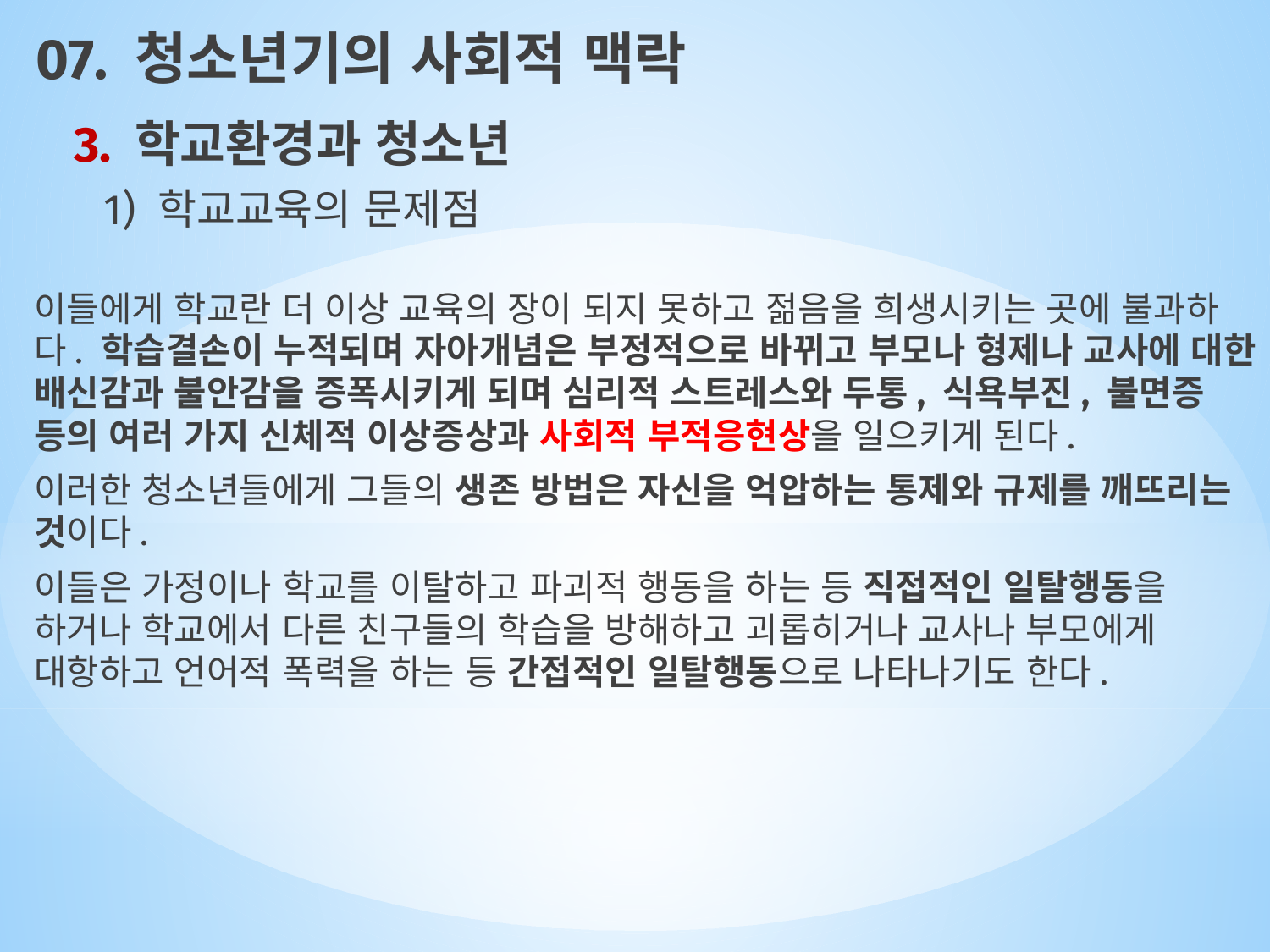

07. 청소년기의 사회적 맥락
3. 학교환경과 청소년

1) 학교교육의 문제점
이들에게 학교란 더 이상 교육의 장이 되지 못하고 젊음을 희생시키는 곳에 불과하다. 학습결손이 누적되며 자아개념은 부정적으로 바뀌고 부모나 형제나 교사에 대한 배신감과 불안감을 증폭시키게 되며 심리적 스트레스와 두통, 식욕부진, 불면증 등의 여러 가지 신체적 이상증상과 사회적 부적응현상을 일으키게 된다.
이러한 청소년들에게 그들의 생존 방법은 자신을 억압하는 통제와 규제를 깨뜨리는 것이다.
이들은 가정이나 학교를 이탈하고 파괴적 행동을 하는 등 직접적인 일탈행동을 하거나 학교에서 다른 친구들의 학습을 방해하고 괴롭히거나 교사나 부모에게 대항하고 언어적 폭력을 하는 등 간접적인 일탈행동으로 나타나기도 한다.